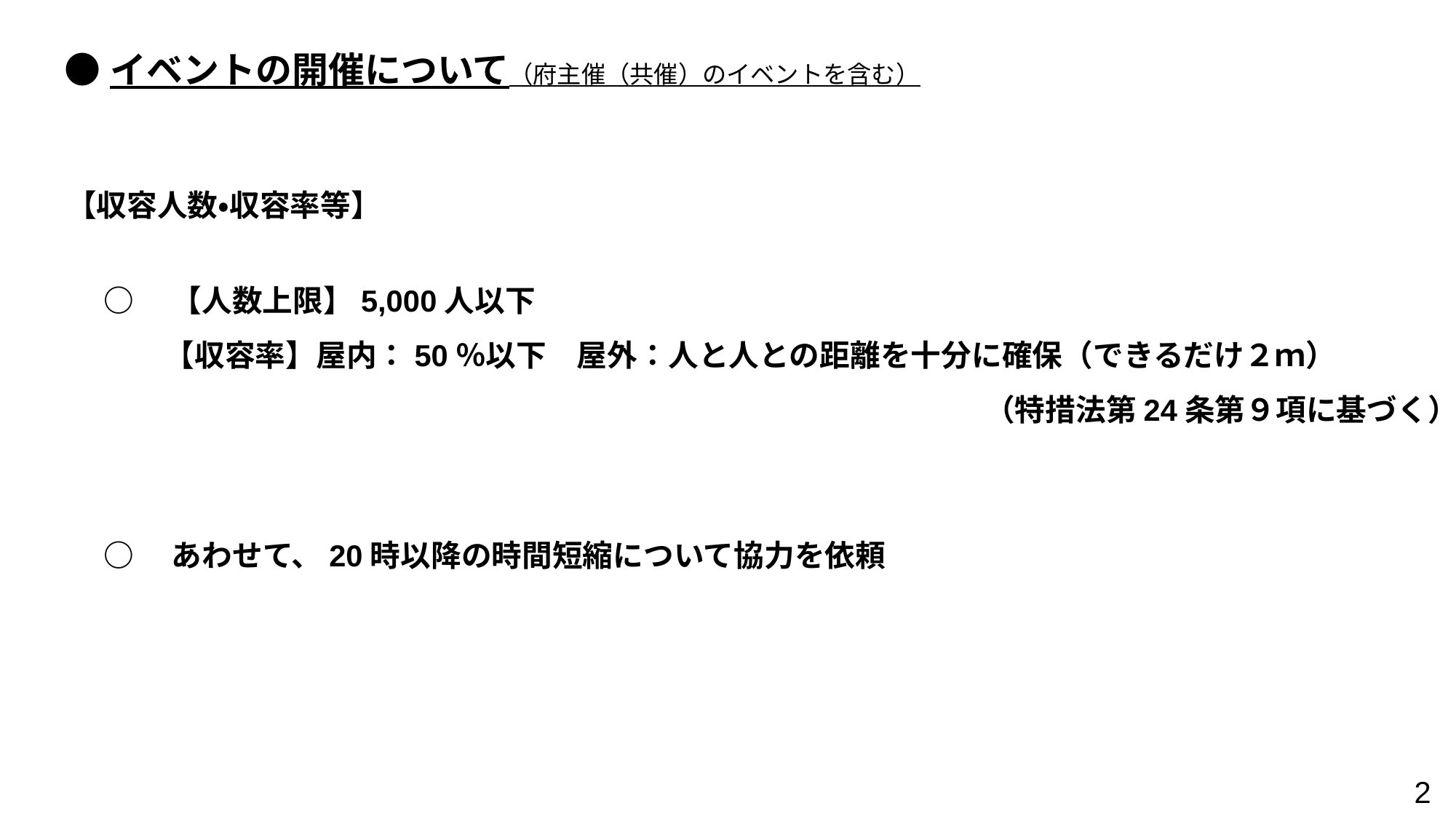

●イベントの開催について（府主催（共催）のイベントを含む）
【収容人数・収容率等】
○　【人数上限】5,000人以下
　　【収容率】屋内：50％以下　屋外：人と人との距離を十分に確保（できるだけ２ｍ）
　　　　　　　　　　　　　　　　　　　　　　　　　　　　　（特措法第24条第９項に基づく）

○　あわせて、20時以降の時間短縮について協力を依頼
2